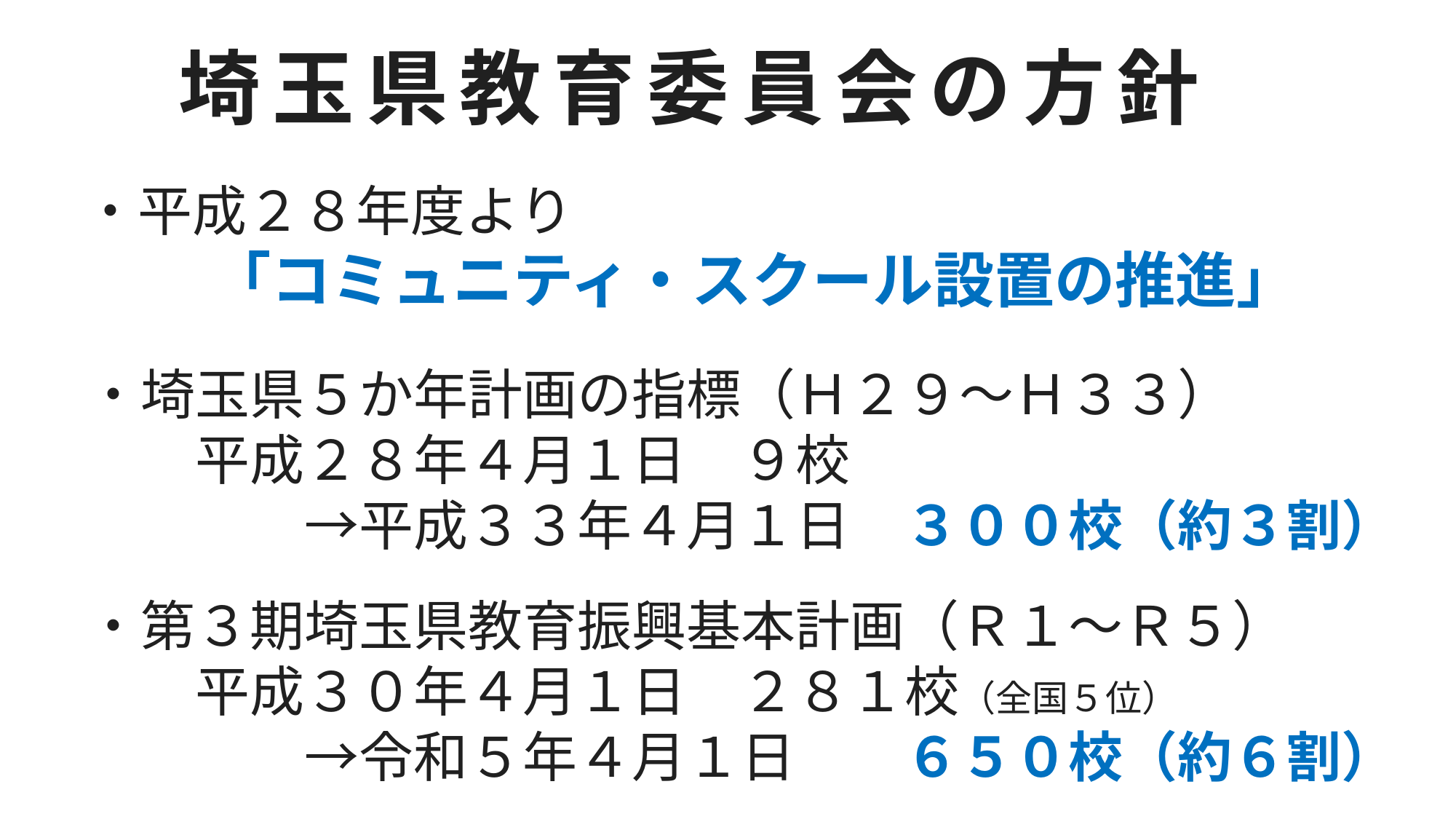

埼玉県教育委員会の方針
・平成２８年度より
　　　「コミュニティ・スクール設置の推進」
・埼玉県５か年計画の指標（Ｈ２９～Ｈ３３）
　　平成２８年４月１日　９校
　　　　→平成３３年４月１日　３００校（約３割）
・第３期埼玉県教育振興基本計画（Ｒ１～Ｒ５）
　　平成３０年４月１日　２８１校（全国５位）
　　　　→令和５年４月１日　　６５０校（約６割）